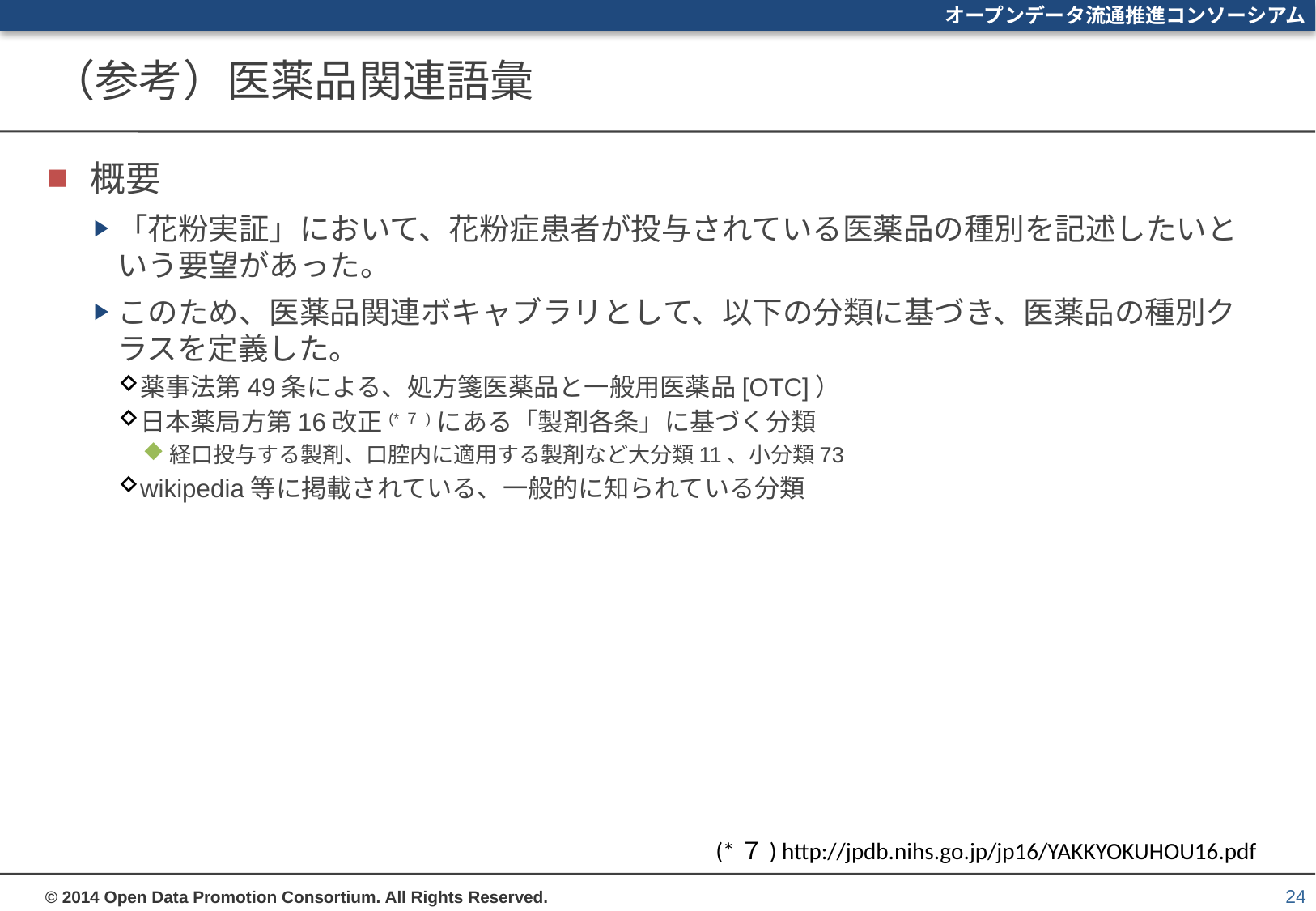

# （参考）医薬品関連語彙
概要
「花粉実証」において、花粉症患者が投与されている医薬品の種別を記述したいという要望があった。
このため、医薬品関連ボキャブラリとして、以下の分類に基づき、医薬品の種別クラスを定義した。
薬事法第49条による、処方箋医薬品と一般用医薬品[OTC]）
日本薬局方第16改正(*７)にある「製剤各条」に基づく分類
経口投与する製剤、口腔内に適用する製剤など大分類11、小分類73
wikipedia等に掲載されている、一般的に知られている分類
(*７) http://jpdb.nihs.go.jp/jp16/YAKKYOKUHOU16.pdf
24